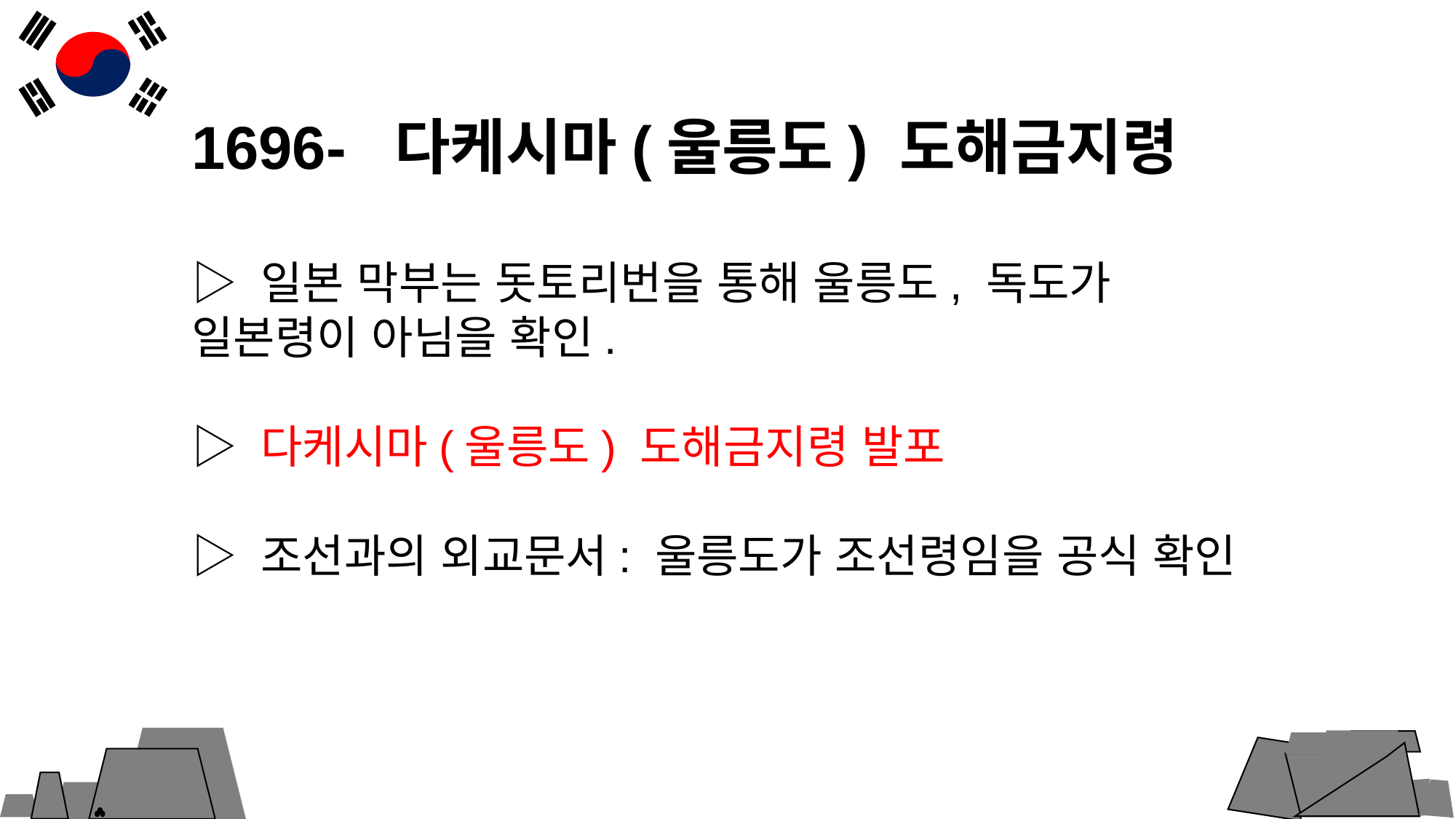

1696-  다케시마(울릉도) 도해금지령
▷ 일본 막부는 돗토리번을 통해 울릉도, 독도가 일본령이 아님을 확인.

▷ 다케시마(울릉도) 도해금지령 발포

▷ 조선과의 외교문서: 울릉도가 조선령임을 공식 확인